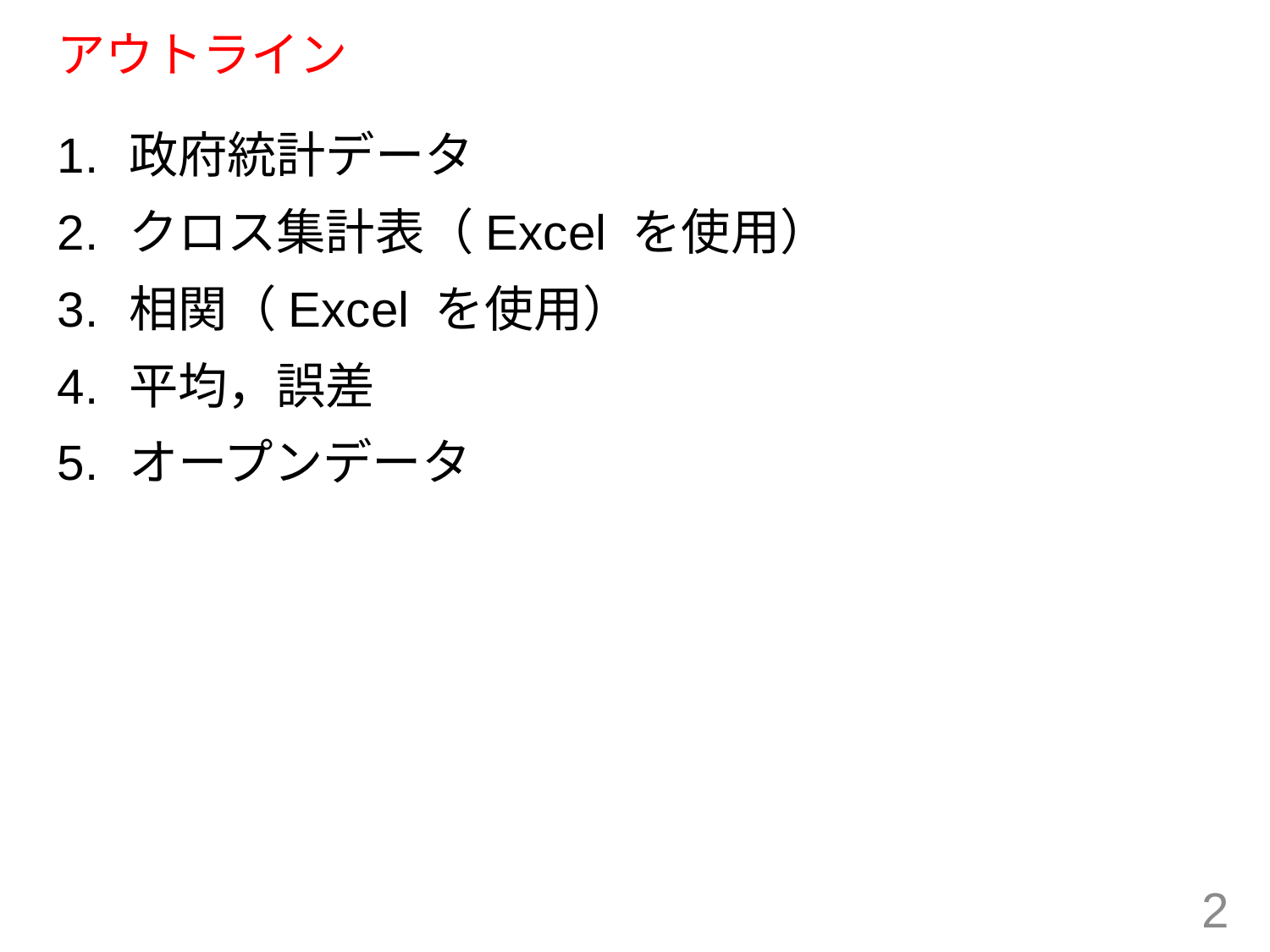

# アウトライン
政府統計データ
クロス集計表（Excel を使用）
相関（Excel を使用）
平均，誤差
オープンデータ
2